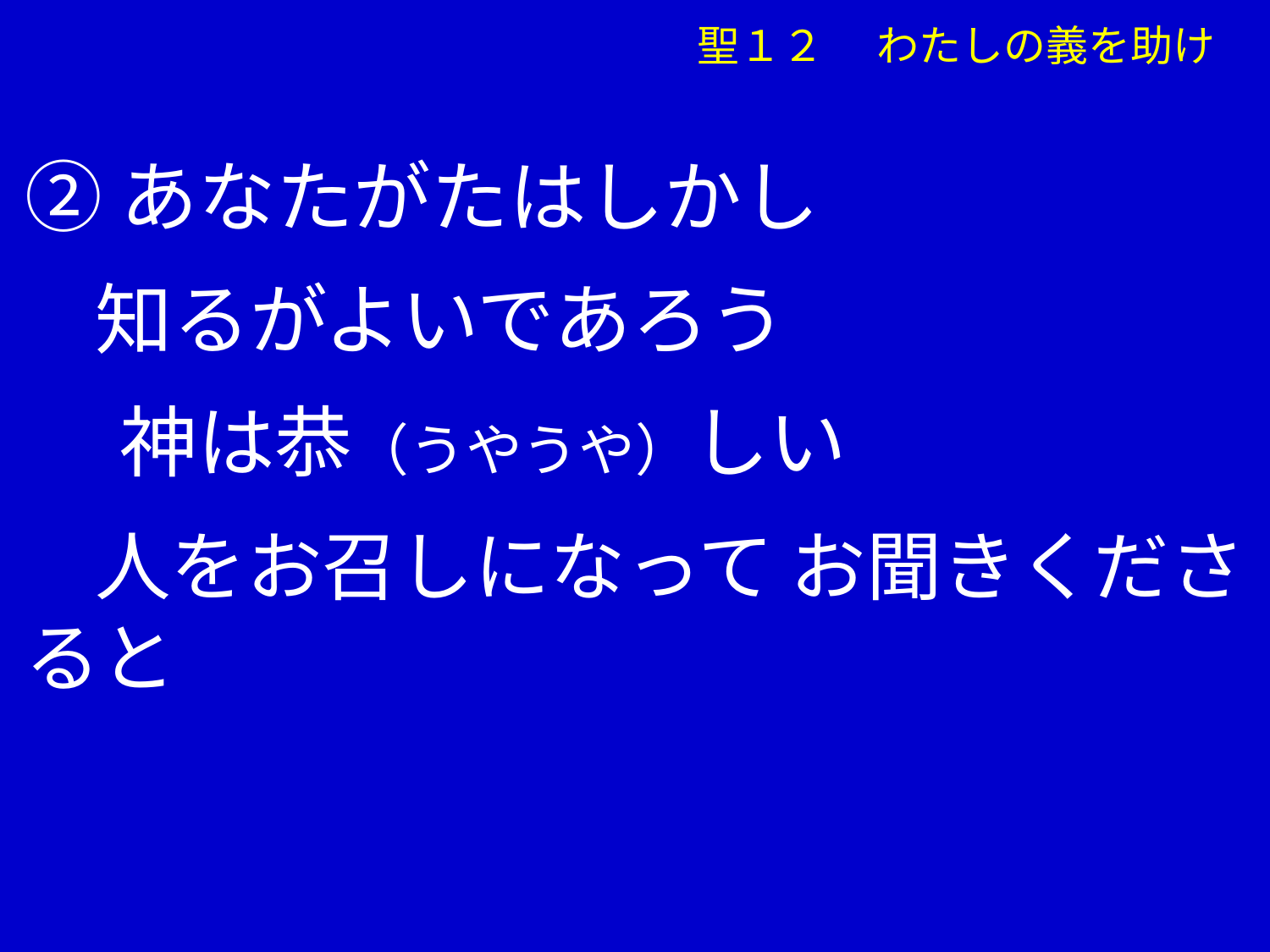

聖１２　 わたしの義を助け
②あなたがたはしかし
   知るがよいであろう
　 神は恭（うやうや）しい
   人をお召しになって お聞きくださると